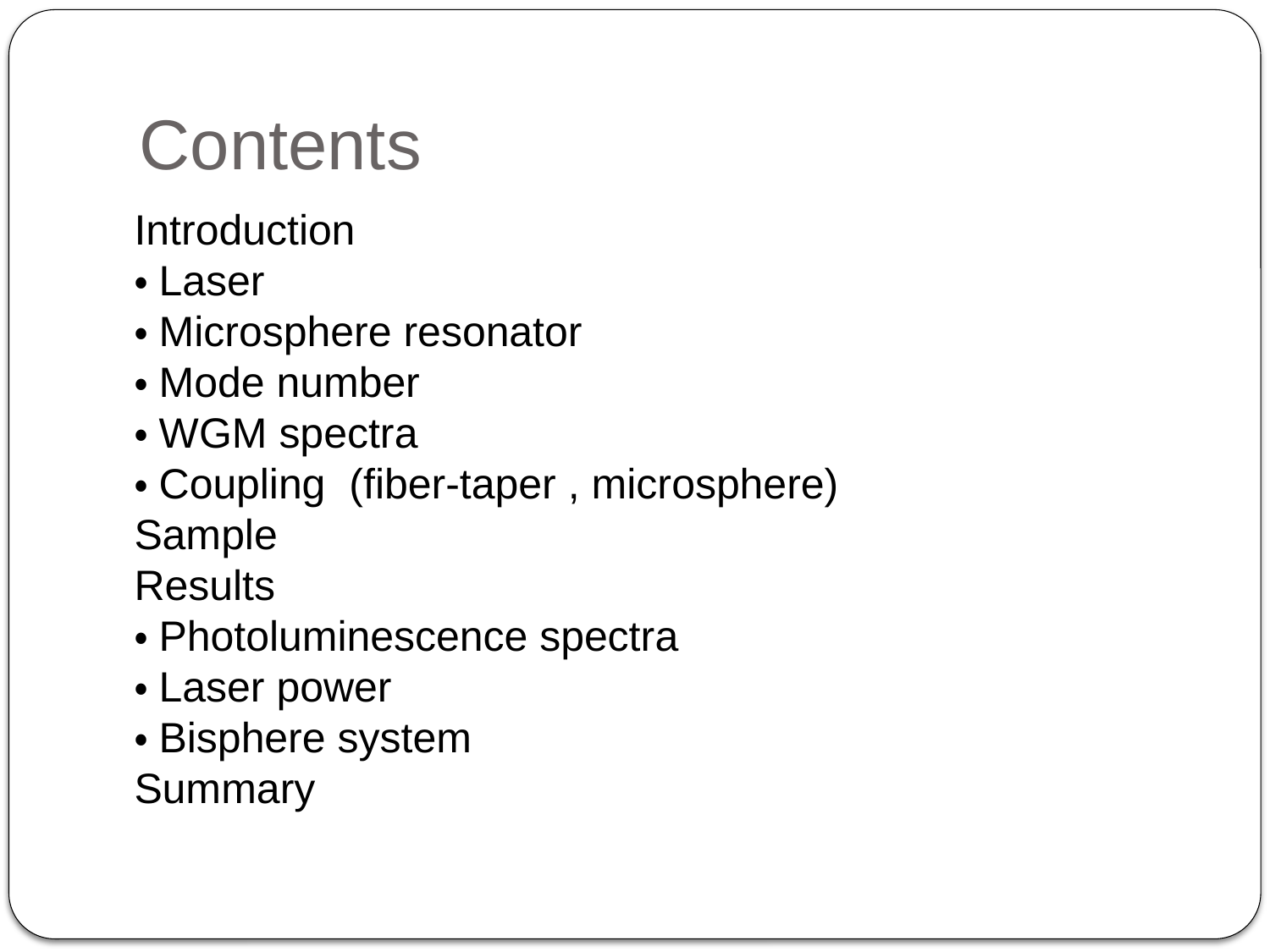

# Contents
Introduction
・Laser
・Microsphere resonator
・Mode number
・WGM spectra
・Coupling  (fiber-taper , microsphere)
Sample
Results
・Photoluminescence spectra
・Laser power
・Bisphere system
Summary